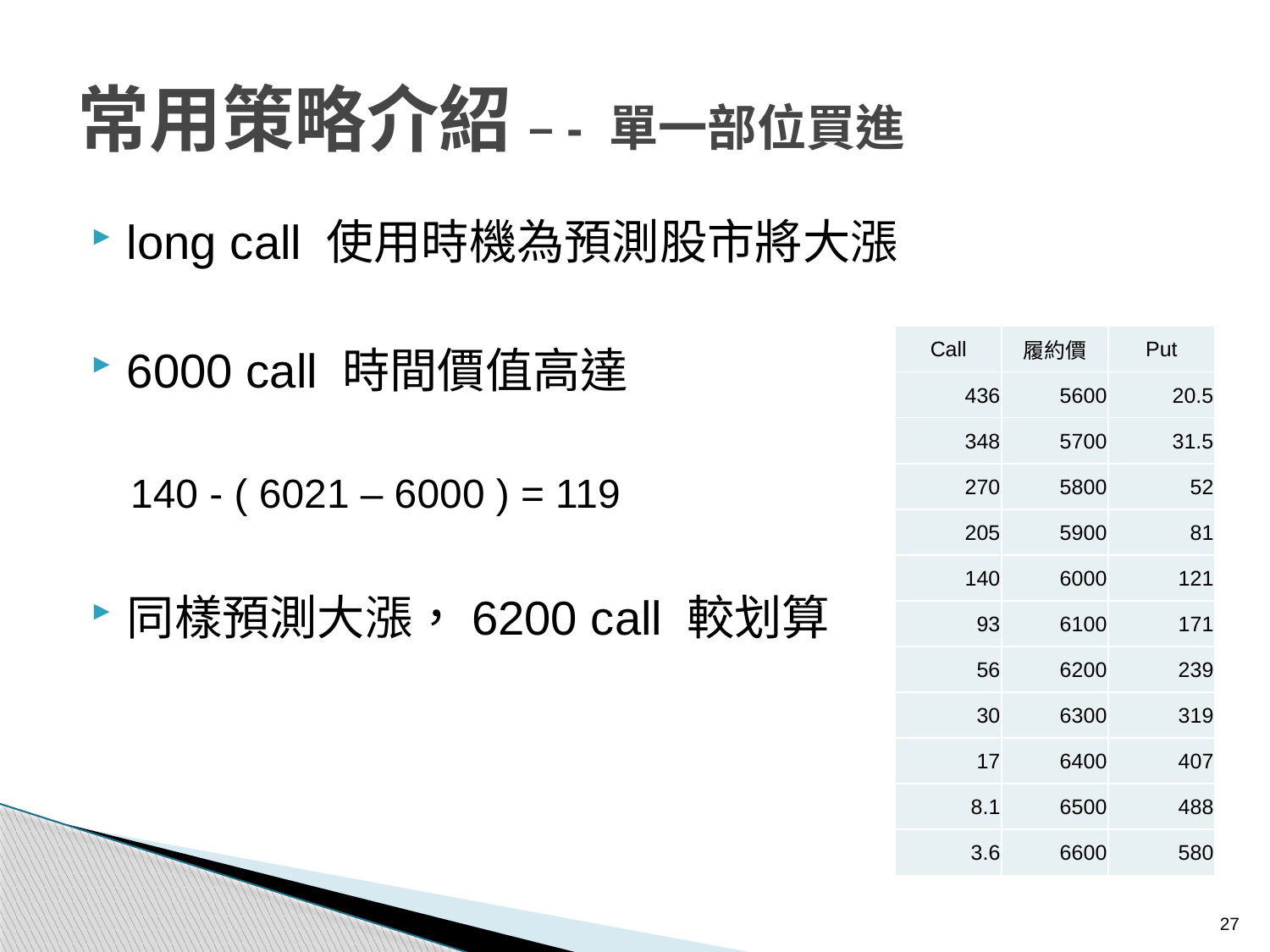

常用策略介紹 –- 單一部位買進
long call 使用時機為預測股市將大漲

6000 call 時間價值高達

140 - ( 6021 – 6000 ) = 119

同樣預測大漲，6200 call 較划算

| Call | 履約價 | Put |
| --- | --- | --- |
| 436 | 5600 | 20.5 |
| 348 | 5700 | 31.5 |
| 270 | 5800 | 52 |
| 205 | 5900 | 81 |
| 140 | 6000 | 121 |
| 93 | 6100 | 171 |
| 56 | 6200 | 239 |
| 30 | 6300 | 319 |
| 17 | 6400 | 407 |
| 8.1 | 6500 | 488 |
| 3.6 | 6600 | 580 |
27